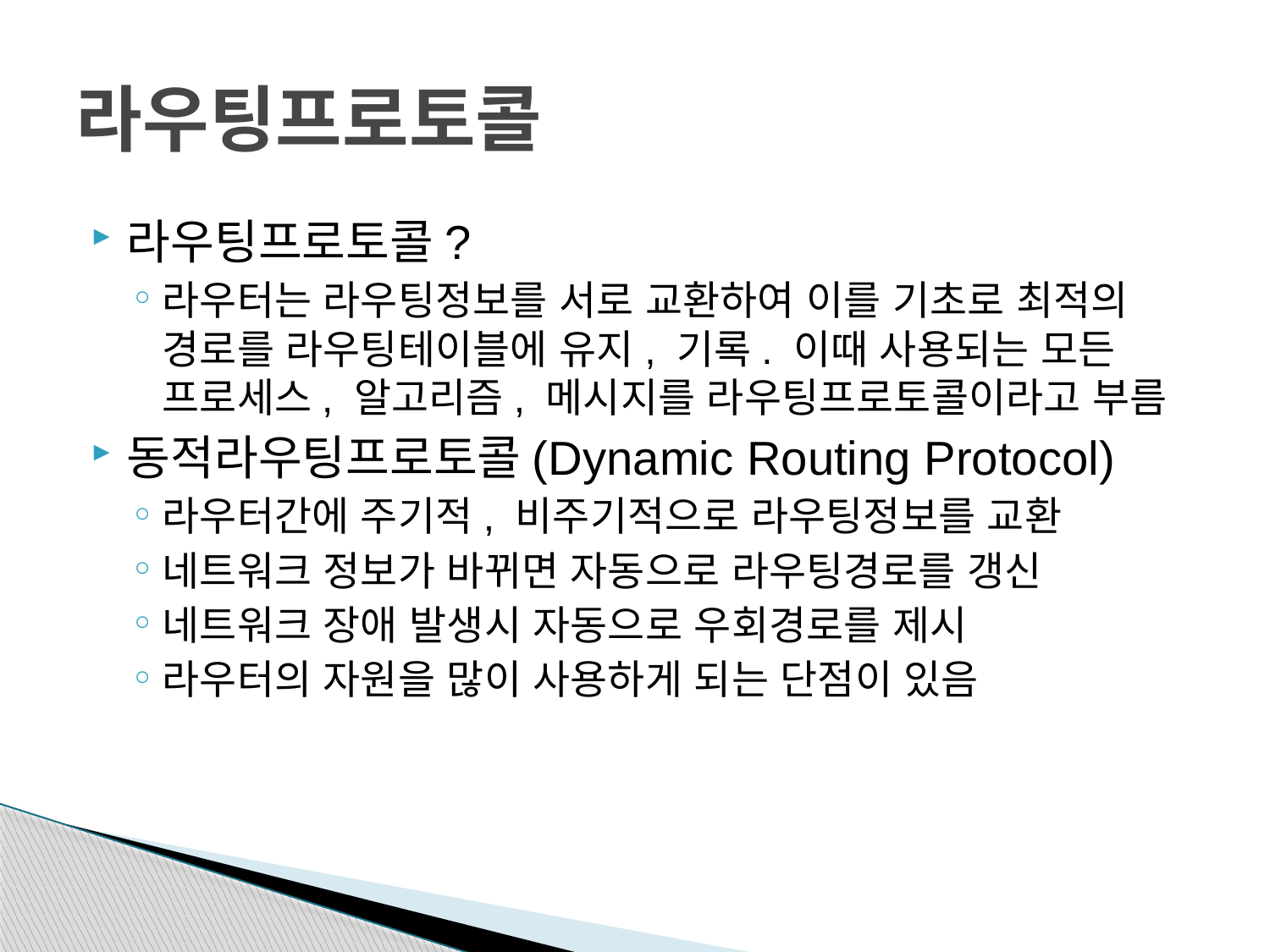

# 라우팅프로토콜
라우팅프로토콜?
라우터는 라우팅정보를 서로 교환하여 이를 기초로 최적의 경로를 라우팅테이블에 유지, 기록. 이때 사용되는 모든 프로세스, 알고리즘, 메시지를 라우팅프로토콜이라고 부름
동적라우팅프로토콜(Dynamic Routing Protocol)
라우터간에 주기적, 비주기적으로 라우팅정보를 교환
네트워크 정보가 바뀌면 자동으로 라우팅경로를 갱신
네트워크 장애 발생시 자동으로 우회경로를 제시
라우터의 자원을 많이 사용하게 되는 단점이 있음